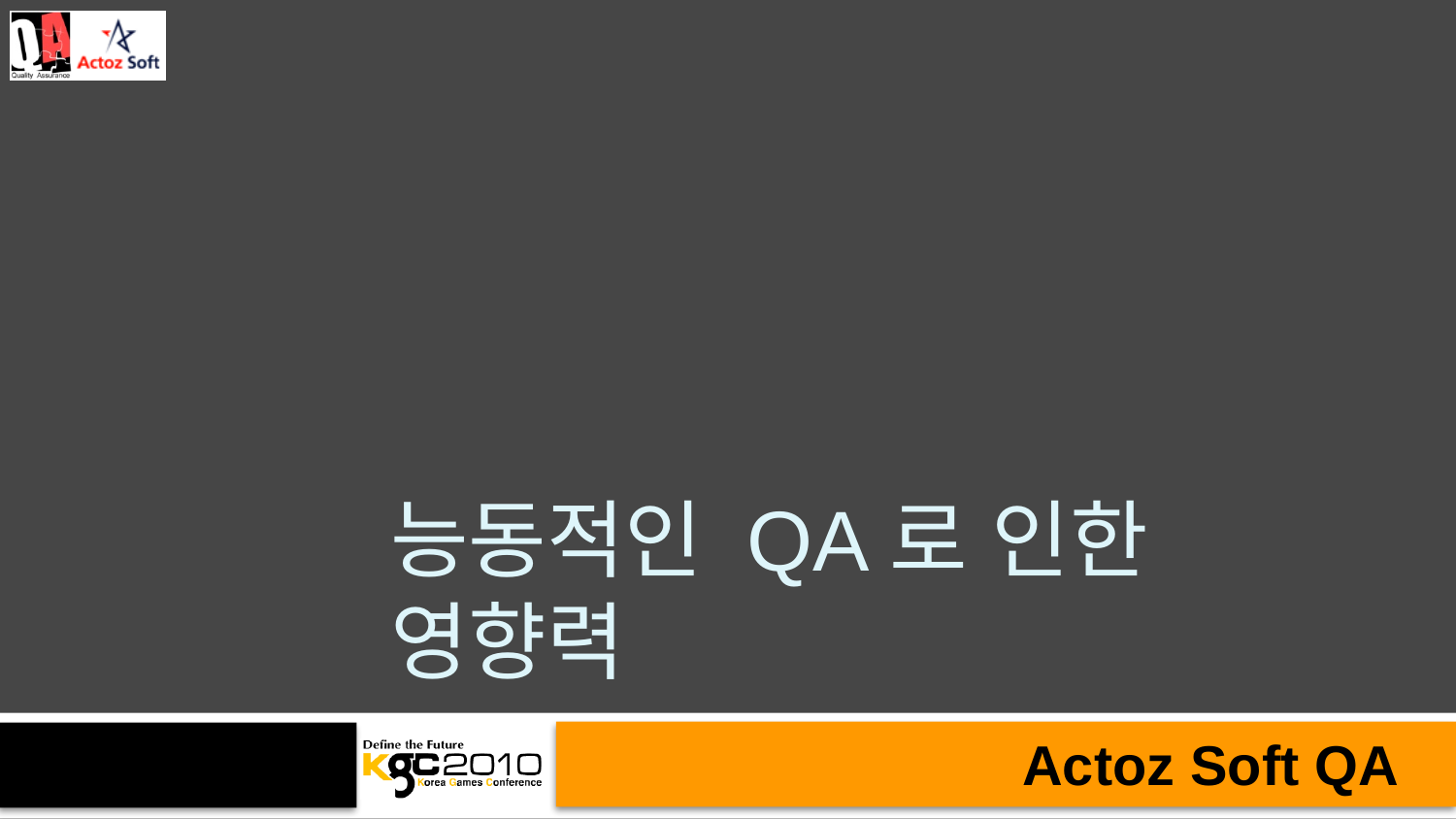

# 능동적인 QA로 인한 영향력
Actoz Soft QA